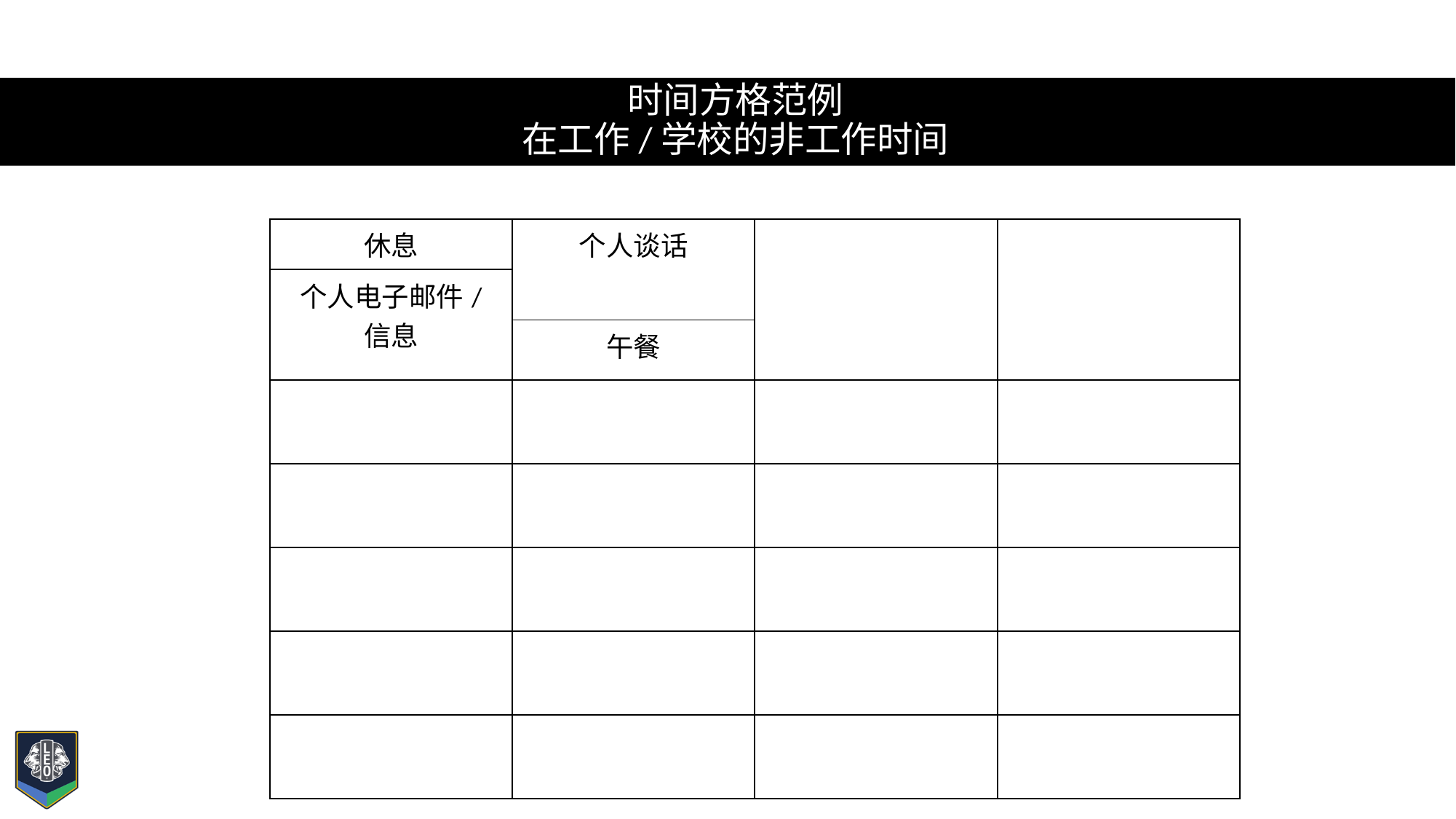

# 时间方格范例 在工作/学校的非工作时间

| 休息 | 个人谈话 |  |  |
| --- | --- | --- | --- |
| 个人电子邮件/ 信息 |  |  |  |
|  | 午餐 |  |  |
|  |  |  |  |
|  |  |  |  |
|  |  |  |  |
|  |  |  |  |
|  |  |  |  |